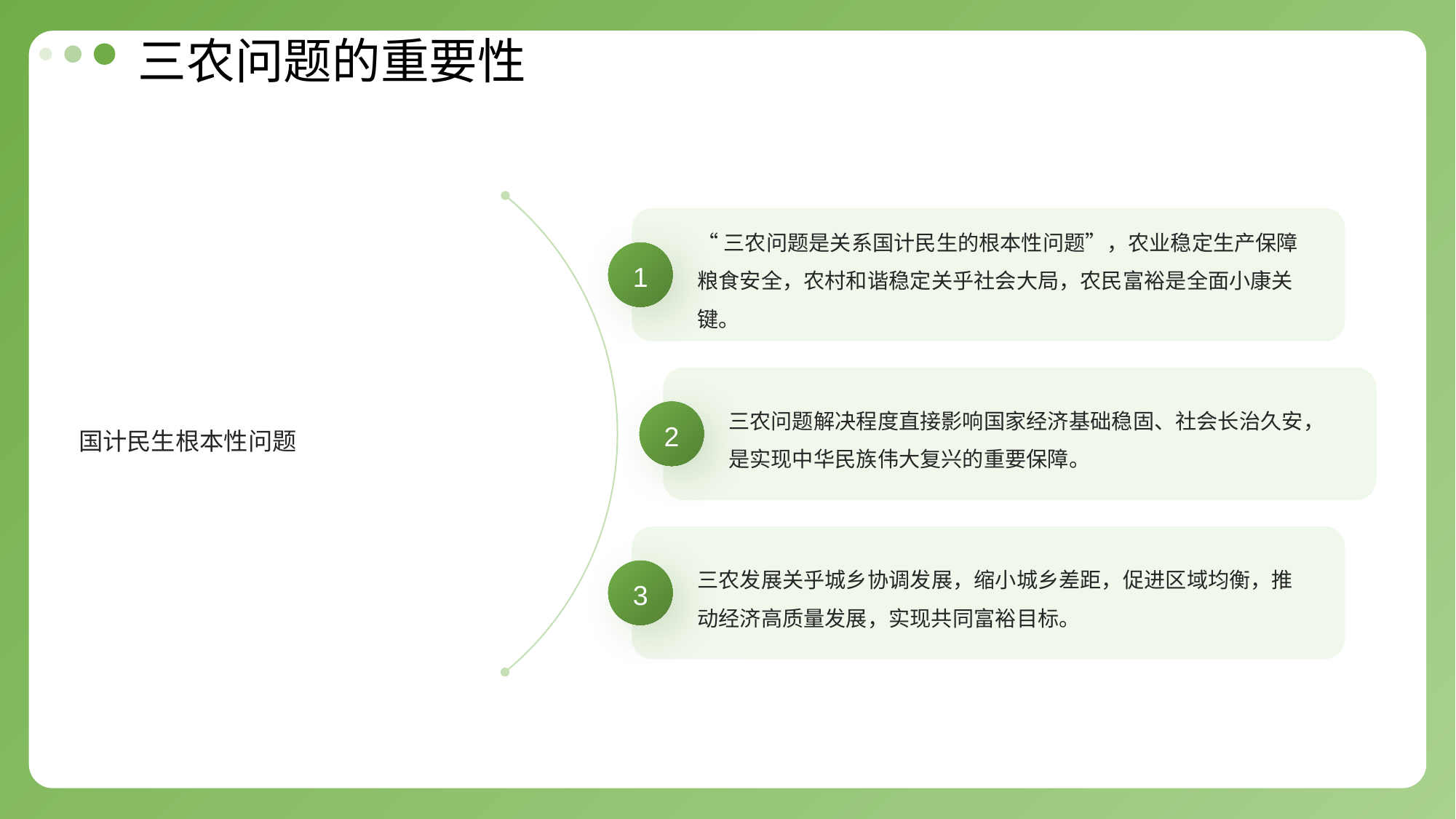

三农问题的重要性

“三农问题是关系国计民生的根本性问题”，农业稳定生产保障粮食安全，农村和谐稳定关乎社会大局，农民富裕是全面小康关键。
1
国计民生根本性问题

三农问题解决程度直接影响国家经济基础稳固、社会长治久安，是实现中华民族伟大复兴的重要保障。
2

三农发展关乎城乡协调发展，缩小城乡差距，促进区域均衡，推动经济高质量发展，实现共同富裕目标。
3